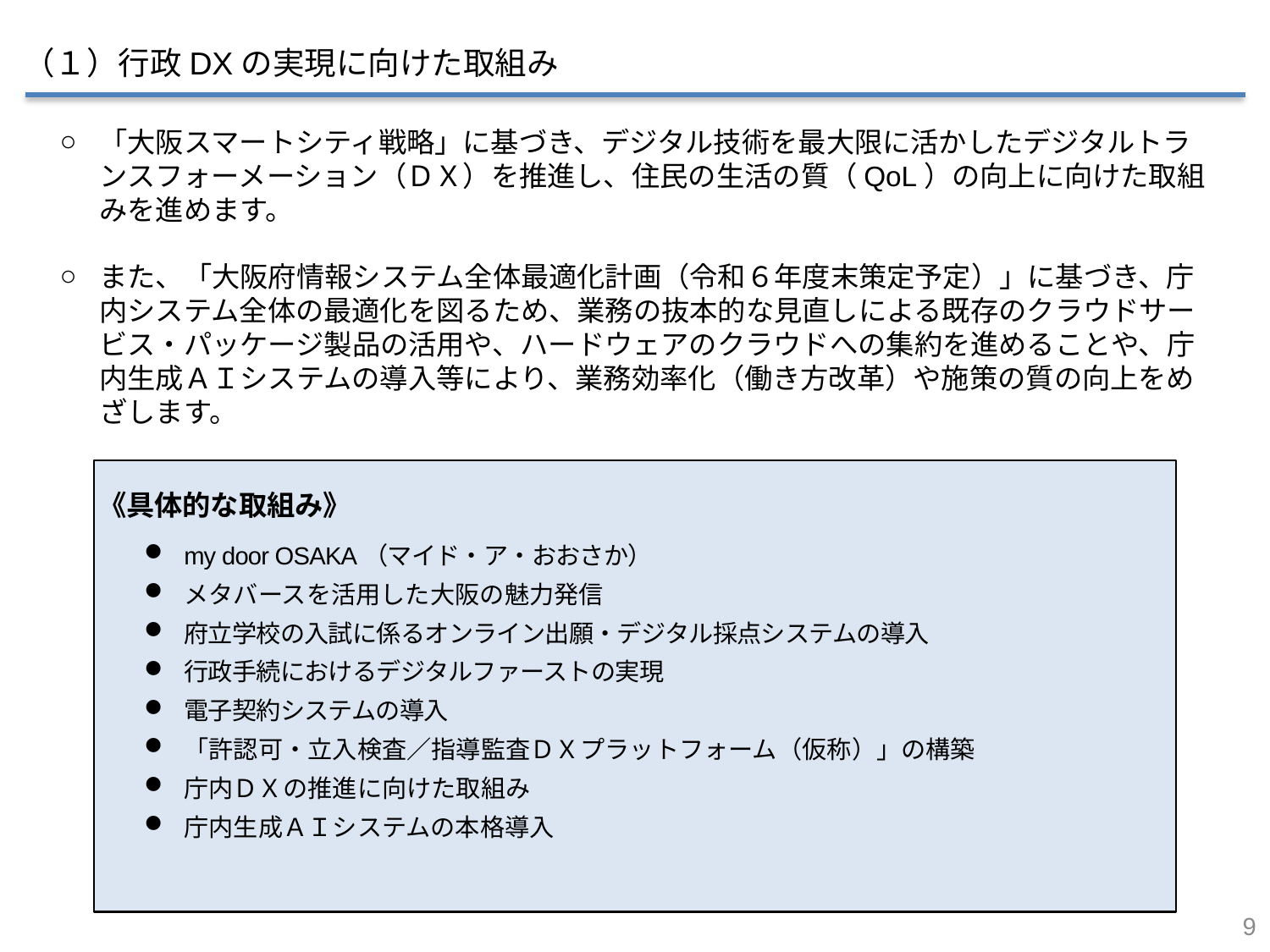

（１）行政DXの実現に向けた取組み
「大阪スマートシティ戦略」に基づき、デジタル技術を最大限に活かしたデジタルトランスフォーメーション（ＤＸ）を推進し、住民の生活の質（QoL）の向上に向けた取組みを進めます。

また、「大阪府情報システム全体最適化計画（令和６年度末策定予定）」に基づき、庁内システム全体の最適化を図るため、業務の抜本的な見直しによる既存のクラウドサービス・パッケージ製品の活用や、ハードウェアのクラウドへの集約を進めることや、庁内生成ＡＩシステムの導入等により、業務効率化（働き方改革）や施策の質の向上をめざします。
my door OSAKA（マイド・ア・おおさか）
メタバースを活用した大阪の魅力発信
府立学校の入試に係るオンライン出願・デジタル採点システムの導入
行政手続におけるデジタルファーストの実現
電子契約システムの導入
「許認可・立入検査／指導監査ＤＸプラットフォーム（仮称）」の構築
庁内ＤＸの推進に向けた取組み
庁内生成ＡＩシステムの本格導入
《具体的な取組み》
9